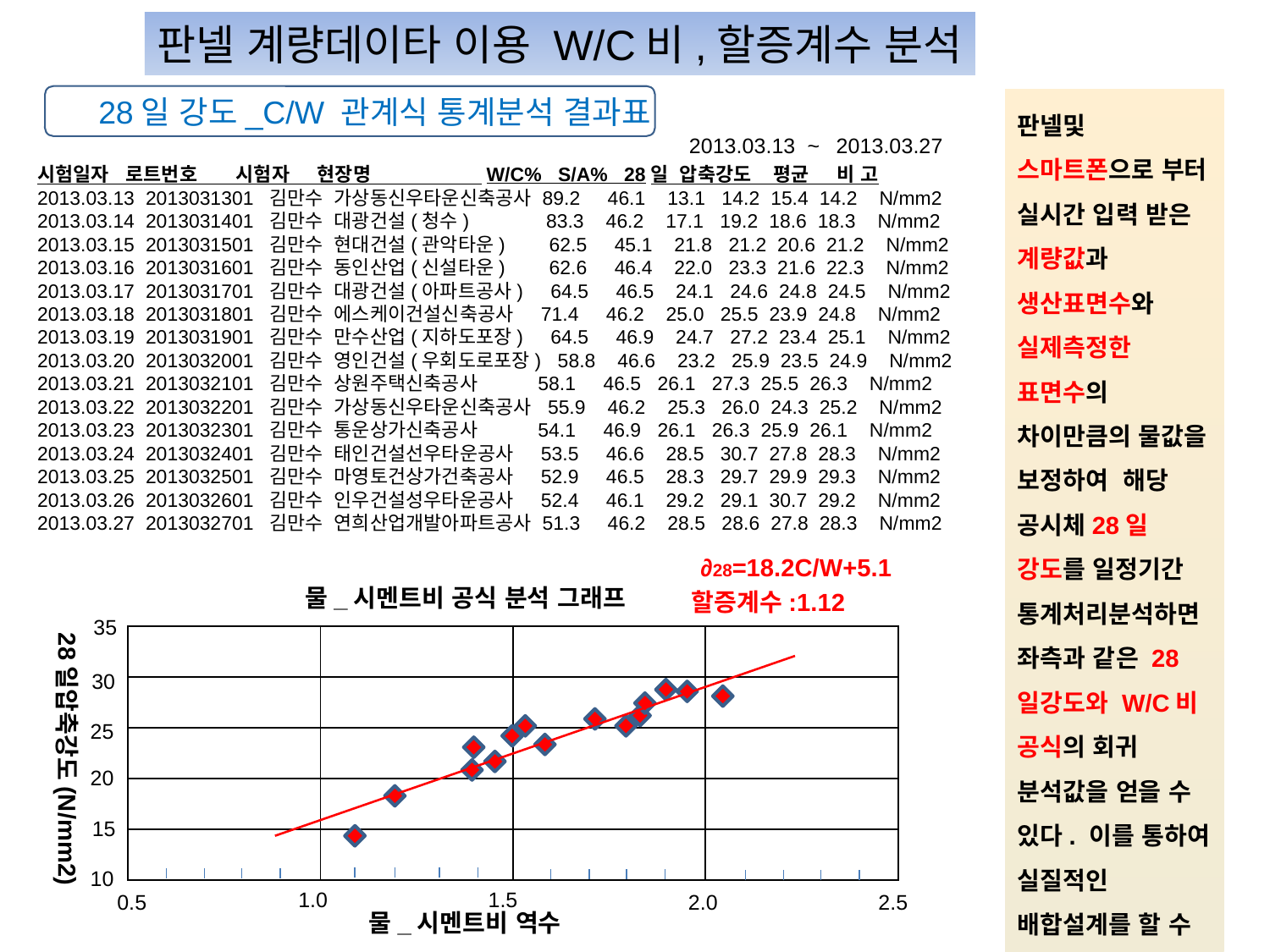

판넬 계량데이타 이용 W/C비,할증계수 분석

시험일자   로트번호       시험자     현장명                    W/C%   S/A%   28일  압축강도    평균     비 고
2013.03.13  2013031301  김만수  가상동신우타운신축공사 89.2     46.1    13.1   14.2  15.4  14.2    N/mm2
2013.03.14  2013031401  김만수  대광건설(청수)              83.3    46.2    17.1   19.2  18.6  18.3    N/mm2
2013.03.15  2013031501  김만수  현대건설(관악타운)        62.5     45.1    21.8   21.2  20.6  21.2    N/mm2
2013.03.16  2013031601  김만수  동인산업(신설타운)        62.6     46.4    22.0   23.3  21.6  22.3    N/mm2
2013.03.17  2013031701  김만수  대광건설(아파트공사)     64.5     46.5    24.1   24.6  24.8  24.5    N/mm2
2013.03.18  2013031801  김만수  에스케이건설신축공사    71.4     46.2    25.0   25.5  23.9  24.8    N/mm2
2013.03.19  2013031901  김만수  만수산업(지하도포장)     64.5     46.9    24.7   27.2  23.4  25.1    N/mm2
2013.03.20  2013032001  김만수  영인건설(우회도로포장)   58.8    46.6    23.2   25.9  23.5  24.9    N/mm2
2013.03.21  2013032101  김만수  상원주택신축공사          58.1     46.5   26.1   27.3  25.5  26.3    N/mm2
2013.03.22  2013032201  김만수  가상동신우타운신축공사  55.9    46.2    25.3   26.0  24.3  25.2    N/mm2
2013.03.23  2013032301  김만수  통운상가신축공사          54.1     46.9   26.1   26.3  25.9  26.1    N/mm2
2013.03.24  2013032401  김만수  태인건설선우타운공사    53.5     46.6    28.5   30.7  27.8  28.3    N/mm2
2013.03.25  2013032501  김만수  마영토건상가건축공사    52.9     46.5    28.3   29.7  29.9  29.3    N/mm2
2013.03.26  2013032601  김만수  인우건설성우타운공사    52.4     46.1    29.2   29.1  30.7  29.2    N/mm2
2013.03.27  2013032701  김만수  연희산업개발아파트공사 51.3     46.2    28.5   28.6  27.8  28.3    N/mm2
∂28=18.2C/W+5.1
물_시멘트비 공식 분석 그래프
35
28일압축강도(N/mm2)
30

25

20

15

10
1.0
1.5
0.5
2.0
2.5
물_시멘트비 역수
28일 강도_C/W 관계식 통계분석 결과표
판넬및 스마트폰으로 부터 실시간 입력 받은 계량값과  생산표면수와 실제측정한 표면수의 차이만큼의 물값을 보정하여  해당 공시체28일 강도를 일정기간  통계처리분석하면 좌측과 같은 28일강도와 W/C비 공식의 회귀 분석값을 얻을 수 있다. 이를 통하여 실질적인 배합설계를 할 수 있다.
2013.03.13  ~
2013.03.27
할증계수:1.12
|  |  |  |  |
| --- | --- | --- | --- |
|  |  |  |  |
|  |  |  |  |
|  |  |  |  |
|  |  |  |  |